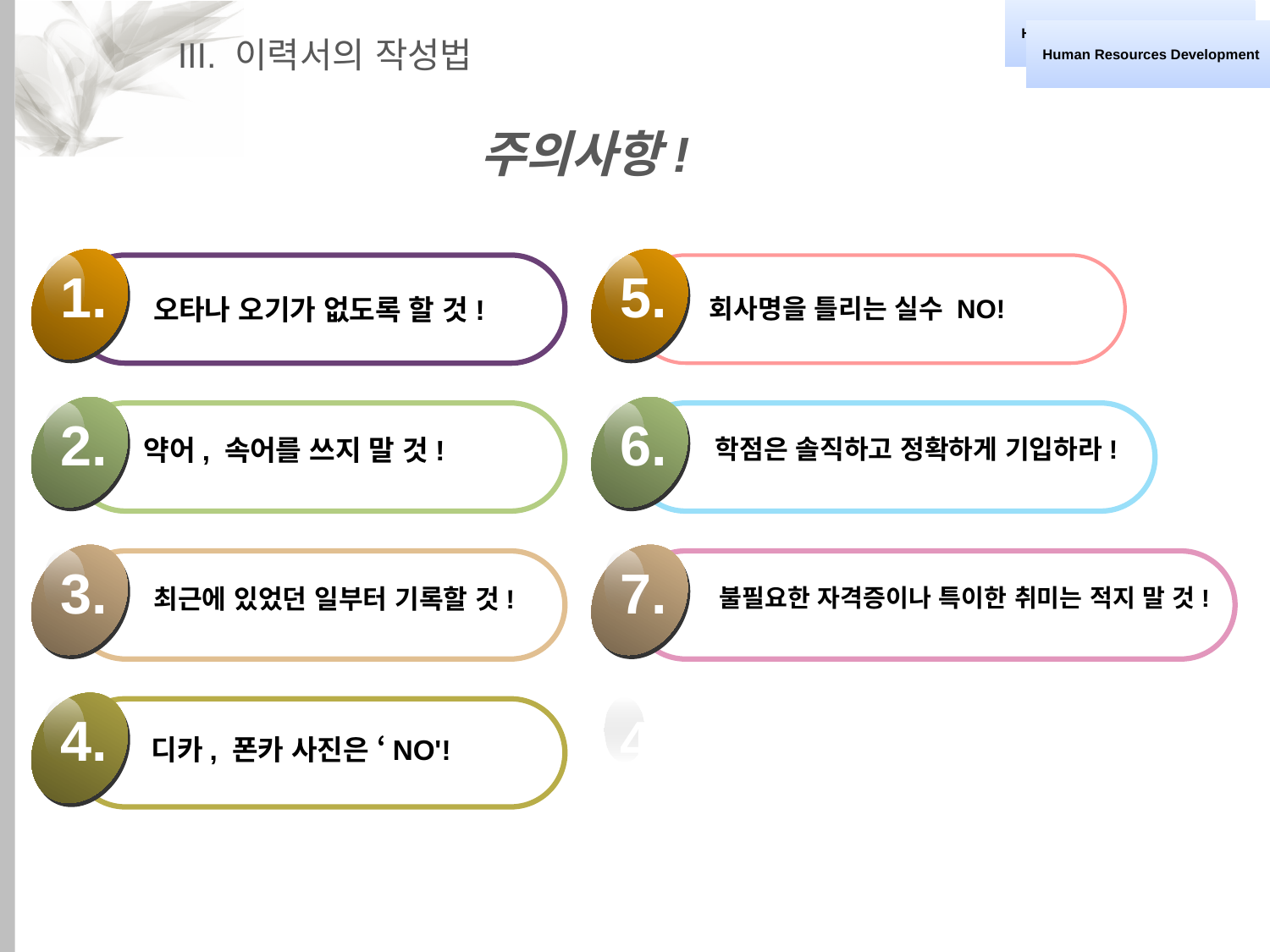

Human Resources Development
Human Resources Development
III. 이력서의 작성법
주의사항!

1.

오타나 오기가 없도록 할 것!

2.

약어, 속어를 쓰지 말 것!

3.

최근에 있었던 일부터 기록할 것!

4.

디카, 폰카 사진은 ‘NO'!

5.

회사명을 틀리는 실수 NO!

6.

학점은 솔직하고 정확하게 기입하라!

7.

불필요한 자격증이나 특이한 취미는 적지 말 것!

4.